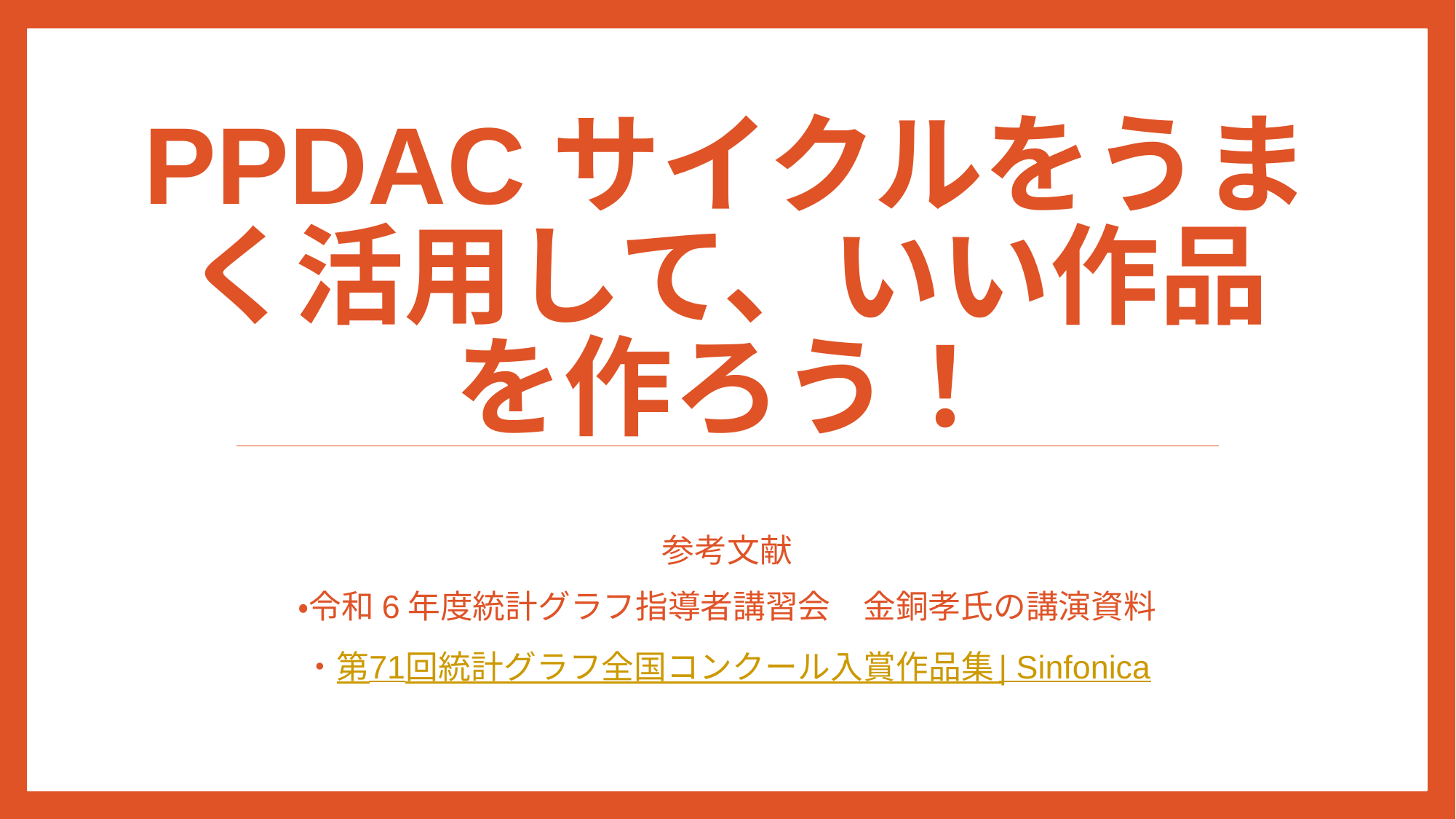

# PPDACサイクルをうまく活用して、いい作品を作ろう！
参考文献
・令和6年度統計グラフ指導者講習会　金銅孝氏の講演資料
・第71回統計グラフ全国コンクール入賞作品集 | Sinfonica